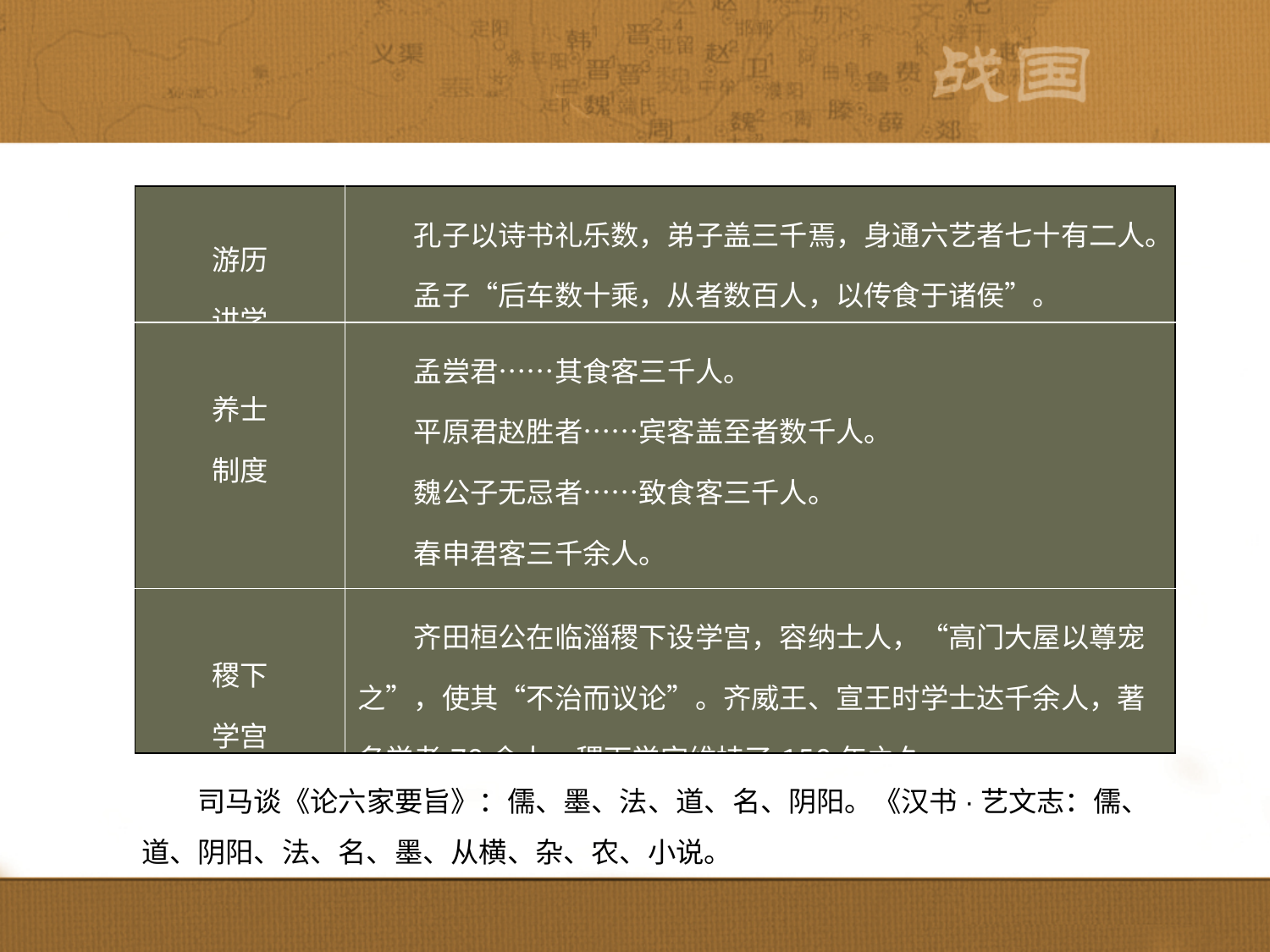

| 游历 讲学 | 孔子以诗书礼乐数，弟子盖三千焉，身通六艺者七十有二人。 　　孟子“后车数十乘，从者数百人，以传食于诸侯”。 |
| --- | --- |
| 养士 制度 | 孟尝君……其食客三千人。 　　平原君赵胜者……宾客盖至者数千人。 　　魏公子无忌者……致食客三千人。 　　春申君客三千余人。 　　吕不韦……至食客三千人。 |
| 稷下 学宫 | 齐田桓公在临淄稷下设学宫，容纳士人，“高门大屋以尊宠之”，使其“不治而议论”。齐威王、宣王时学士达千余人，著名学者70余人。稷下学宫维持了150年之久 |
　　司马谈《论六家要旨》：儒、墨、法、道、名、阴阳。《汉书·艺文志：儒、道、阴阳、法、名、墨、从横、杂、农、小说。